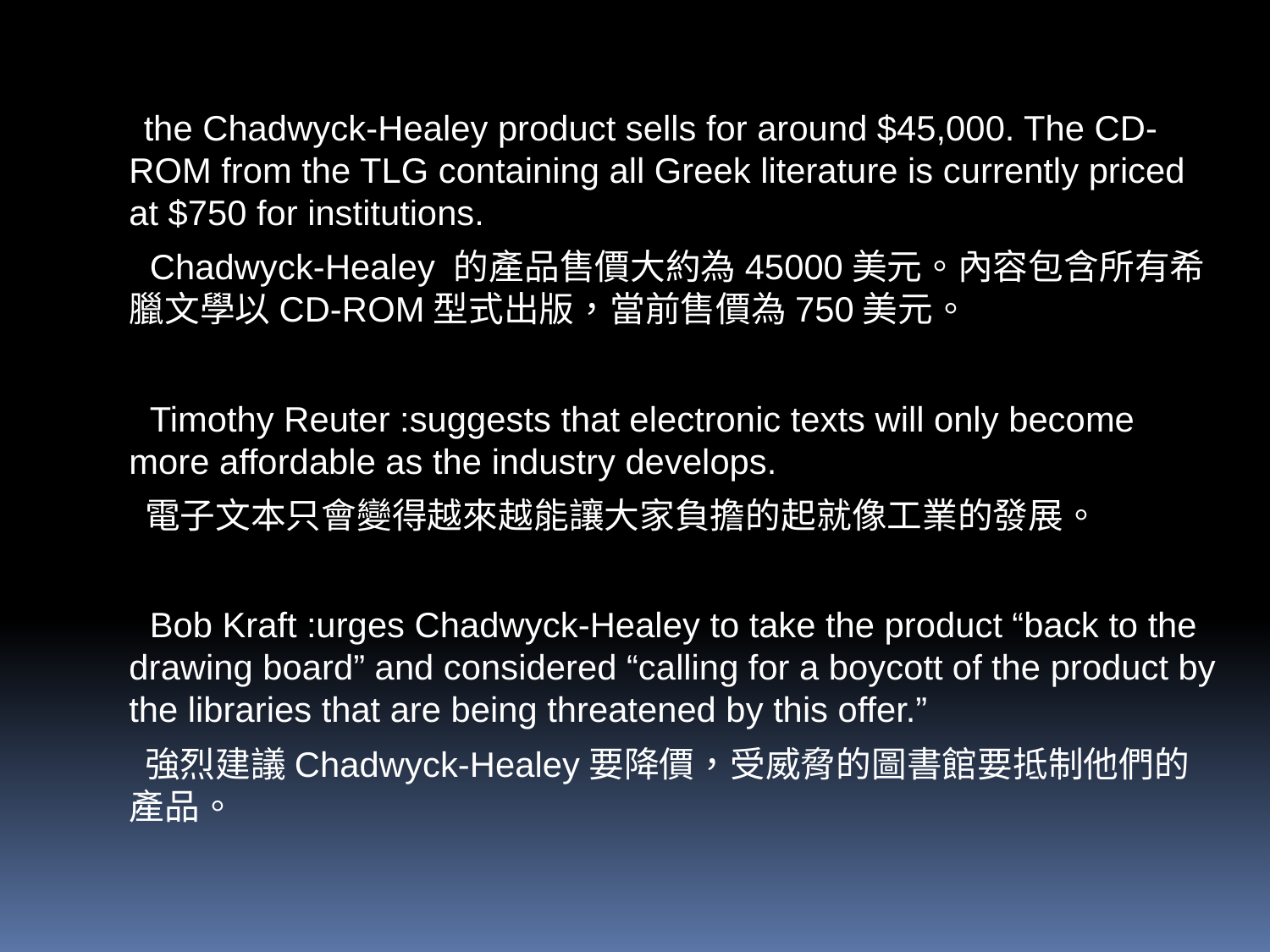

the Chadwyck-Healey product sells for around $45,000. The CD-ROM from the TLG containing all Greek literature is currently priced at $750 for institutions.
       Chadwyck-Healey 的產品售價大約為45000美元。內容包含所有希臘文學以CD-ROM型式出版，當前售價為750美元。

       Timothy Reuter :suggests that electronic texts will only become more affordable as the industry develops.
       電子文本只會變得越來越能讓大家負擔的起就像工業的發展。

       Bob Kraft :urges Chadwyck-Healey to take the product “back to the drawing board” and considered “calling for a boycott of the product by the libraries that are being threatened by this offer.”
       強烈建議Chadwyck-Healey要降價，受威脅的圖書館要抵制他們的產品。